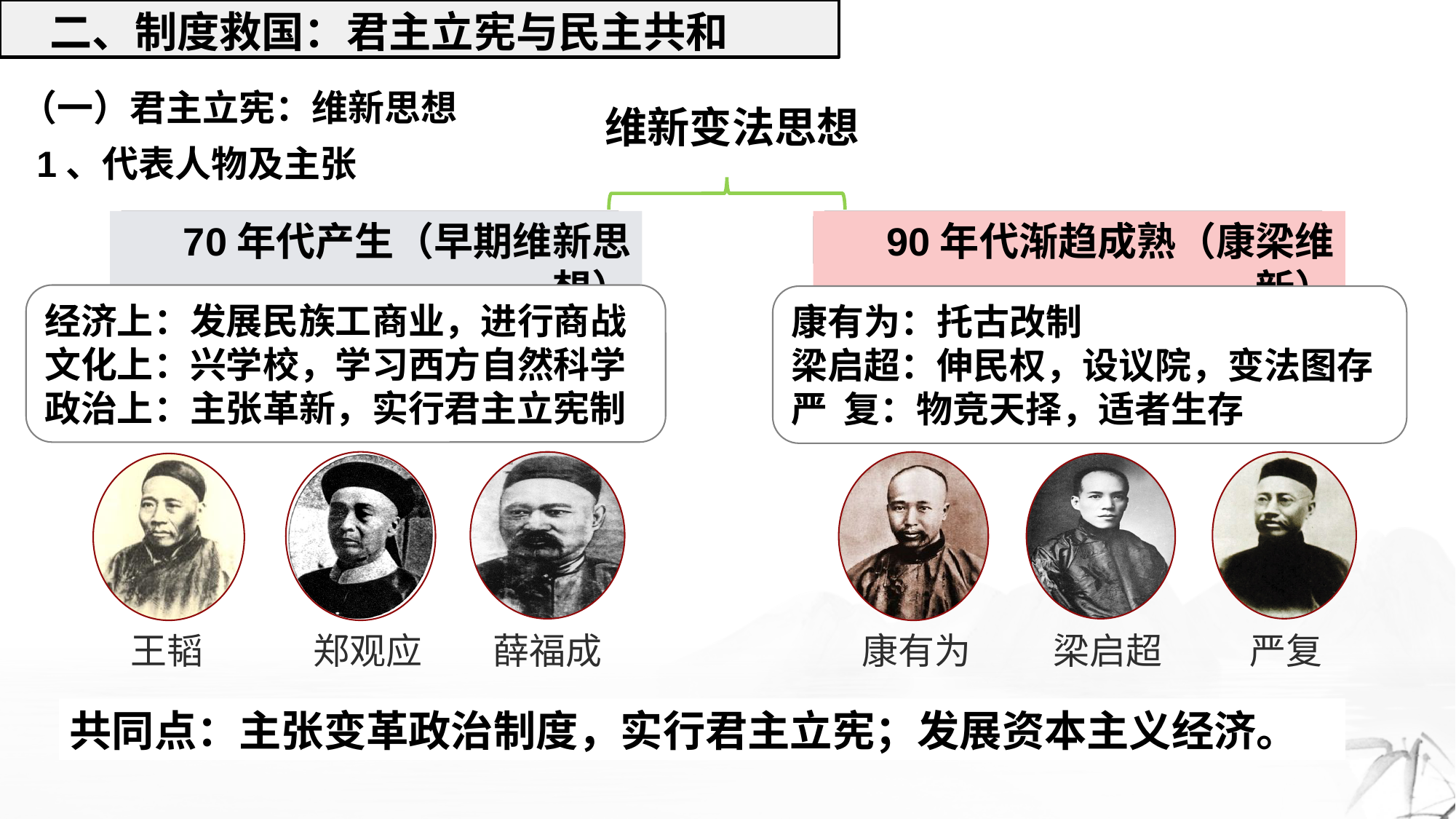

二、制度救国：君主立宪与民主共和

（一）君主立宪：维新思想
维新变法思想
1、代表人物及主张
70年代产生（早期维新思想）

90年代渐趋成熟（康梁维新）

经济上：发展民族工商业，进行商战
文化上：兴学校，学习西方自然科学
政治上：主张革新，实行君主立宪制
康有为：托古改制
梁启超：伸民权，设议院，变法图存
严  复：物竞天择，适者生存

王韬
郑观应
薛福成
康有为
梁启超
严复
共同点：主张变革政治制度，实行君主立宪；发展资本主义经济。